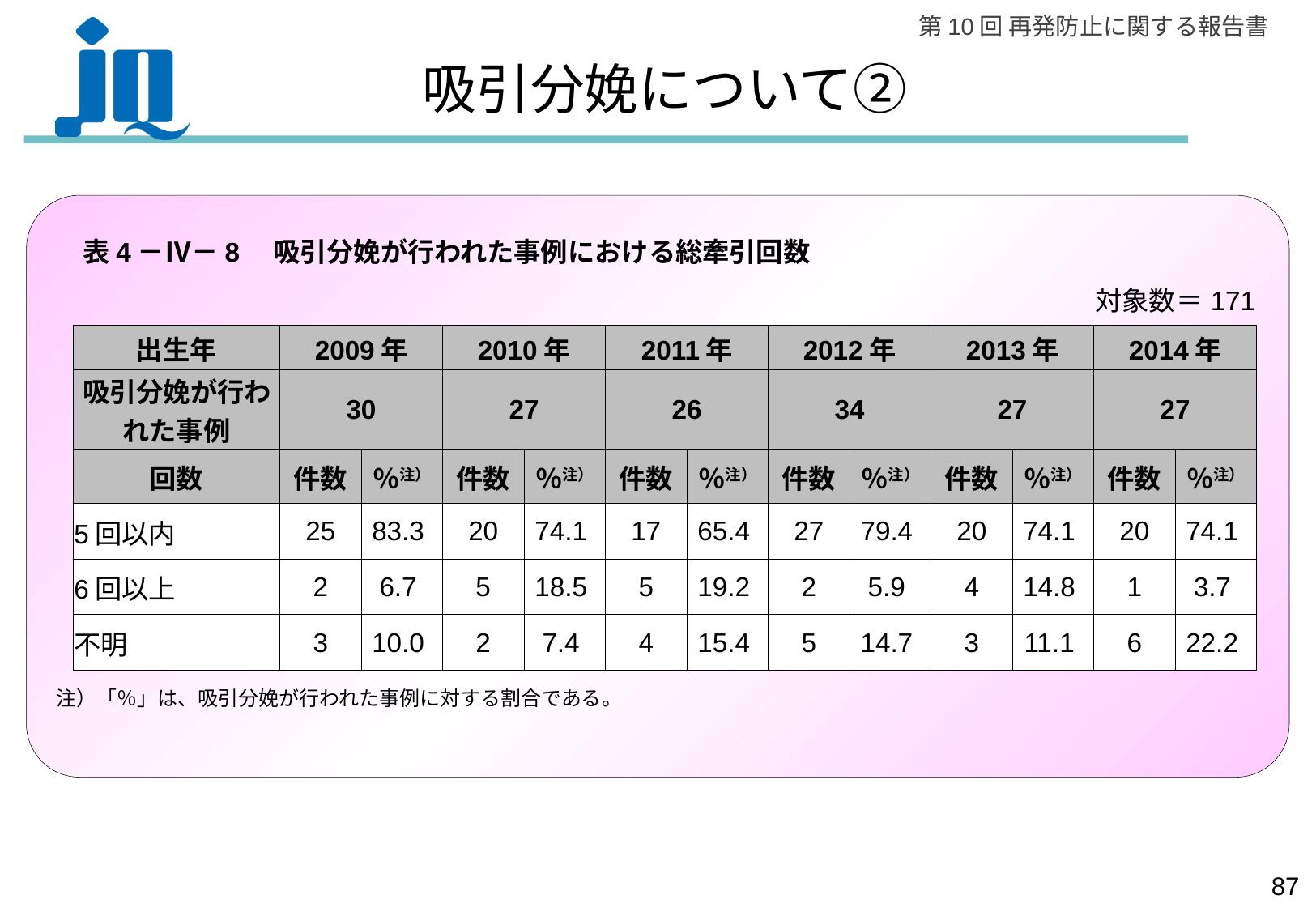

吸引分娩について②

表4－Ⅳ－8　吸引分娩が行われた事例における総牽引回数
| 対象数＝171 |  |  |  |  |  |  |  |  |  |  |  |  |
| --- | --- | --- | --- | --- | --- | --- | --- | --- | --- | --- | --- | --- |
| 出生年 | 2009年 |  | 2010年 |  | 2011年 |  | 2012年 |  | 2013年 |  | 2014年 |  |
| 吸引分娩が行われた事例 | 30 |  | 27 |  | 26 |  | 34 |  | 27 |  | 27 |  |
| 回数 | 件数 | ％注） | 件数 | ％注） | 件数 | ％注） | 件数 | ％注） | 件数 | ％注） | 件数 | ％注） |
| 5回以内 | 25 | 83.3 | 20 | 74.1 | 17 | 65.4 | 27 | 79.4 | 20 | 74.1 | 20 | 74.1 |
| 6回以上 | 2 | 6.7 | 5 | 18.5 | 5 | 19.2 | 2 | 5.9 | 4 | 14.8 | 1 | 3.7 |
| 不明 | 3 | 10.0 | 2 | 7.4 | 4 | 15.4 | 5 | 14.7 | 3 | 11.1 | 6 | 22.2 |
注）「％」は、吸引分娩が行われた事例に対する割合である。
87